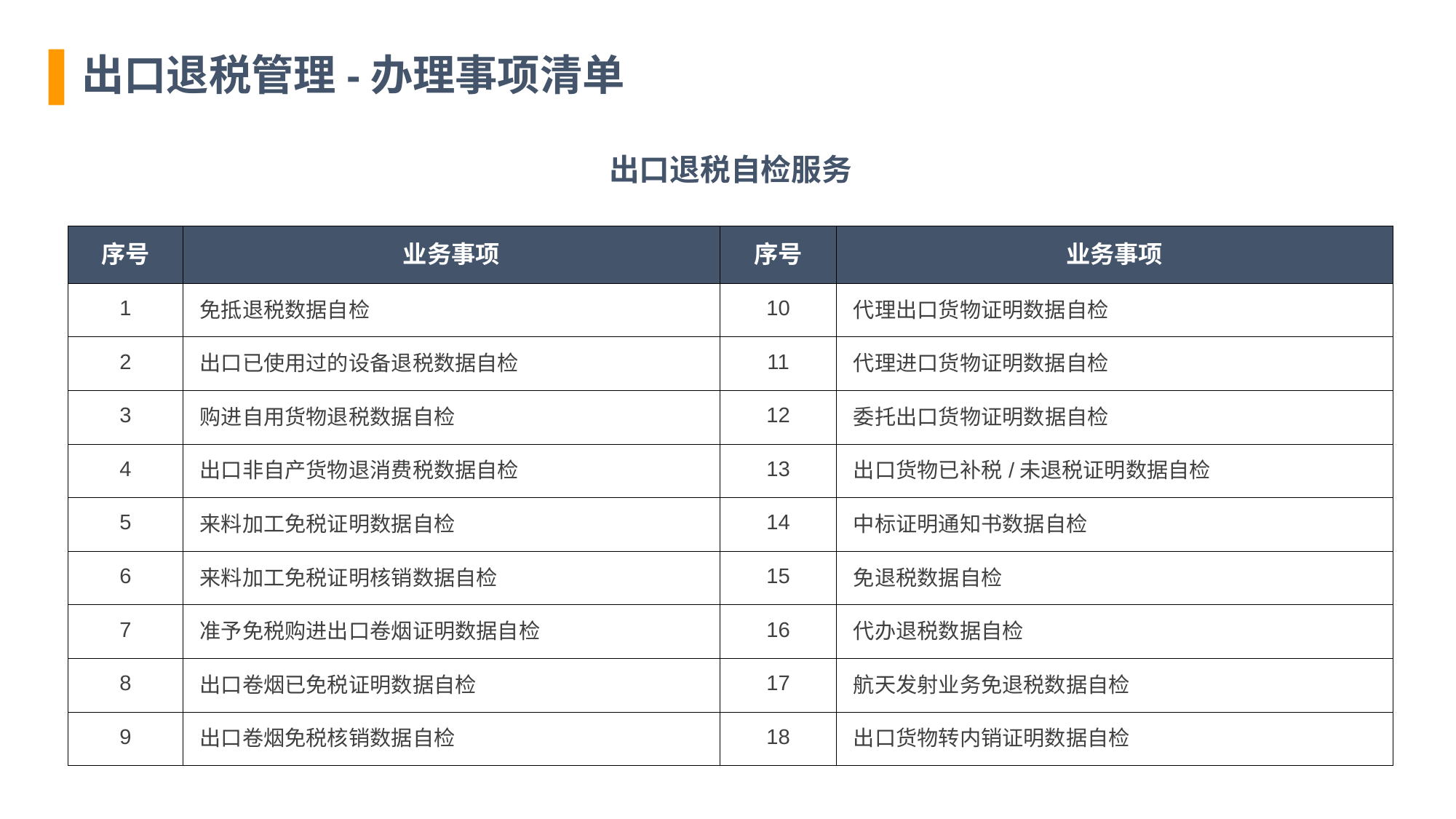

出口退税管理-办理事项清单

| 出口退税自检服务 |  |  |  |
| --- | --- | --- | --- |
| 序号 | 业务事项 | 序号 | 业务事项 |
| 1 | 免抵退税数据自检 | 10 | 代理出口货物证明数据自检 |
| 2 | 出口已使用过的设备退税数据自检 | 11 | 代理进口货物证明数据自检 |
| 3 | 购进自用货物退税数据自检 | 12 | 委托出口货物证明数据自检 |
| 4 | 出口非自产货物退消费税数据自检 | 13 | 出口货物已补税/未退税证明数据自检 |
| 5 | 来料加工免税证明数据自检 | 14 | 中标证明通知书数据自检 |
| 6 | 来料加工免税证明核销数据自检 | 15 | 免退税数据自检 |
| 7 | 准予免税购进出口卷烟证明数据自检 | 16 | 代办退税数据自检 |
| 8 | 出口卷烟已免税证明数据自检 | 17 | 航天发射业务免退税数据自检 |
| 9 | 出口卷烟免税核销数据自检 | 18 | 出口货物转内销证明数据自检 |